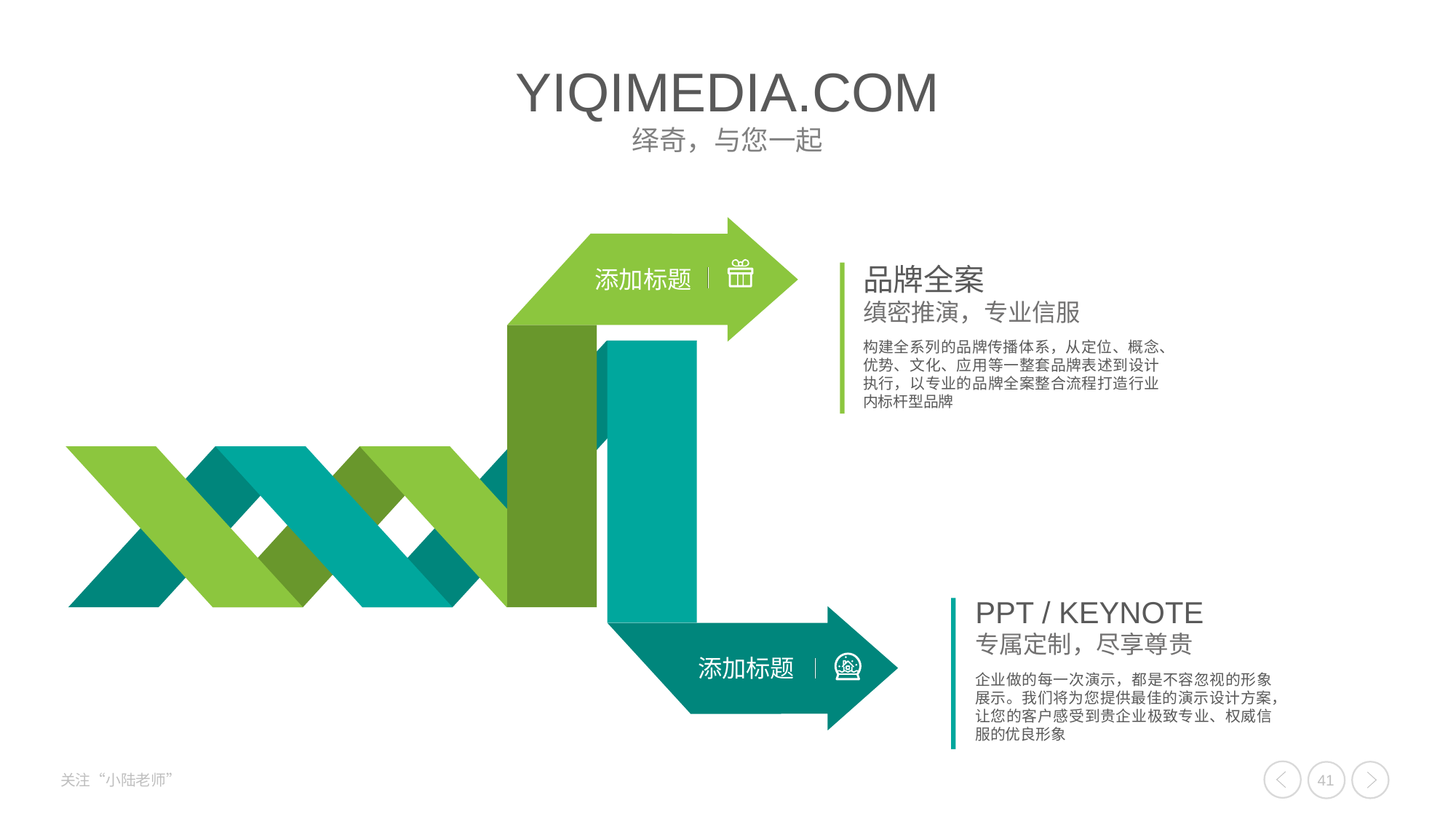

品牌全案
缜密推演，专业信服
构建全系列的品牌传播体系，从定位、概念、优势、文化、应用等一整套品牌表述到设计执行，以专业的品牌全案整合流程打造行业内标杆型品牌
添加标题

PPT / KEYNOTE
专属定制，尽享尊贵
企业做的每一次演示，都是不容忽视的形象展示。我们将为您提供最佳的演示设计方案，让您的客户感受到贵企业极致专业、权威信服的优良形象

添加标题